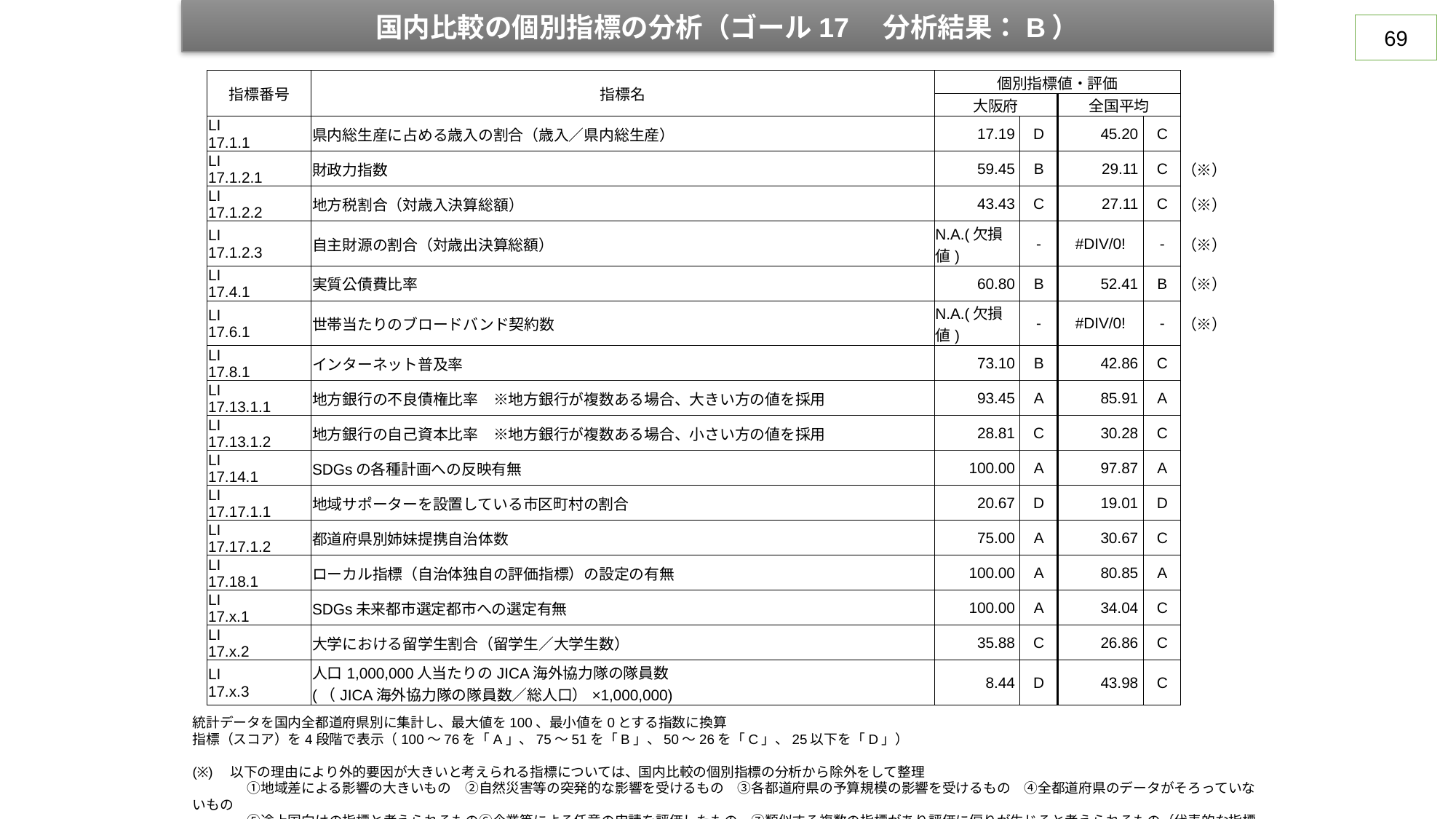

国内比較の個別指標の分析（ゴール17　分析結果：B）
69
| 指標番号 | 指標名 | 個別指標値・評価 |  |  |  |  |
| --- | --- | --- | --- | --- | --- | --- |
|  |  | 大阪府 |  | 全国平均 |  |  |
| LI 17.1.1 | 県内総生産に占める歳入の割合（歳入／県内総生産） | 17.19 | D | 45.20 | C |  |
| LI 17.1.2.1 | 財政力指数 | 59.45 | B | 29.11 | C | （※） |
| LI 17.1.2.2 | 地方税割合（対歳入決算総額） | 43.43 | C | 27.11 | C | （※） |
| LI 17.1.2.3 | 自主財源の割合（対歳出決算総額） | N.A.(欠損値) | ‐ | #DIV/0! | ‐ | （※） |
| LI 17.4.1 | 実質公債費比率 | 60.80 | B | 52.41 | B | （※） |
| LI 17.6.1 | 世帯当たりのブロードバンド契約数 | N.A.(欠損値) | ‐ | #DIV/0! | ‐ | （※） |
| LI 17.8.1 | インターネット普及率 | 73.10 | B | 42.86 | C |  |
| LI 17.13.1.1 | 地方銀行の不良債権比率　※地方銀行が複数ある場合、大きい方の値を採用 | 93.45 | A | 85.91 | A |  |
| LI 17.13.1.2 | 地方銀行の自己資本比率　※地方銀行が複数ある場合、小さい方の値を採用 | 28.81 | C | 30.28 | C |  |
| LI 17.14.1 | SDGsの各種計画への反映有無 | 100.00 | A | 97.87 | A |  |
| LI 17.17.1.1 | 地域サポーターを設置している市区町村の割合 | 20.67 | D | 19.01 | D |  |
| LI 17.17.1.2 | 都道府県別姉妹提携自治体数 | 75.00 | A | 30.67 | C |  |
| LI 17.18.1 | ローカル指標（自治体独自の評価指標）の設定の有無 | 100.00 | A | 80.85 | A |  |
| LI 17.x.1 | SDGs未来都市選定都市への選定有無 | 100.00 | A | 34.04 | C |  |
| LI 17.x.2 | 大学における留学生割合（留学生／大学生数） | 35.88 | C | 26.86 | C |  |
| LI 17.x.3 | 人口1,000,000人当たりのJICA海外協力隊の隊員数 (（JICA海外協力隊の隊員数／総人口）×1,000,000) | 8.44 | D | 43.98 | C |  |
統計データを国内全都道府県別に集計し、最大値を100、最小値を0とする指数に換算
指標（スコア）を4段階で表示（100～76を「A」、75～51を「B」、50～26を「C」、25以下を「D」）

(※)　以下の理由により外的要因が大きいと考えられる指標については、国内比較の個別指標の分析から除外をして整理
　　　　①地域差による影響の大きいもの　②自然災害等の突発的な影響を受けるもの　③各都道府県の予算規模の影響を受けるもの　④全都道府県のデータがそろっていないもの
　　　　⑤途上国向けの指標と考えられるもの⑥企業等による任意の申請を評価したもの　⑦類似する複数の指標があり評価に偏りが生じると考えられるもの（代表的な指標で評価）